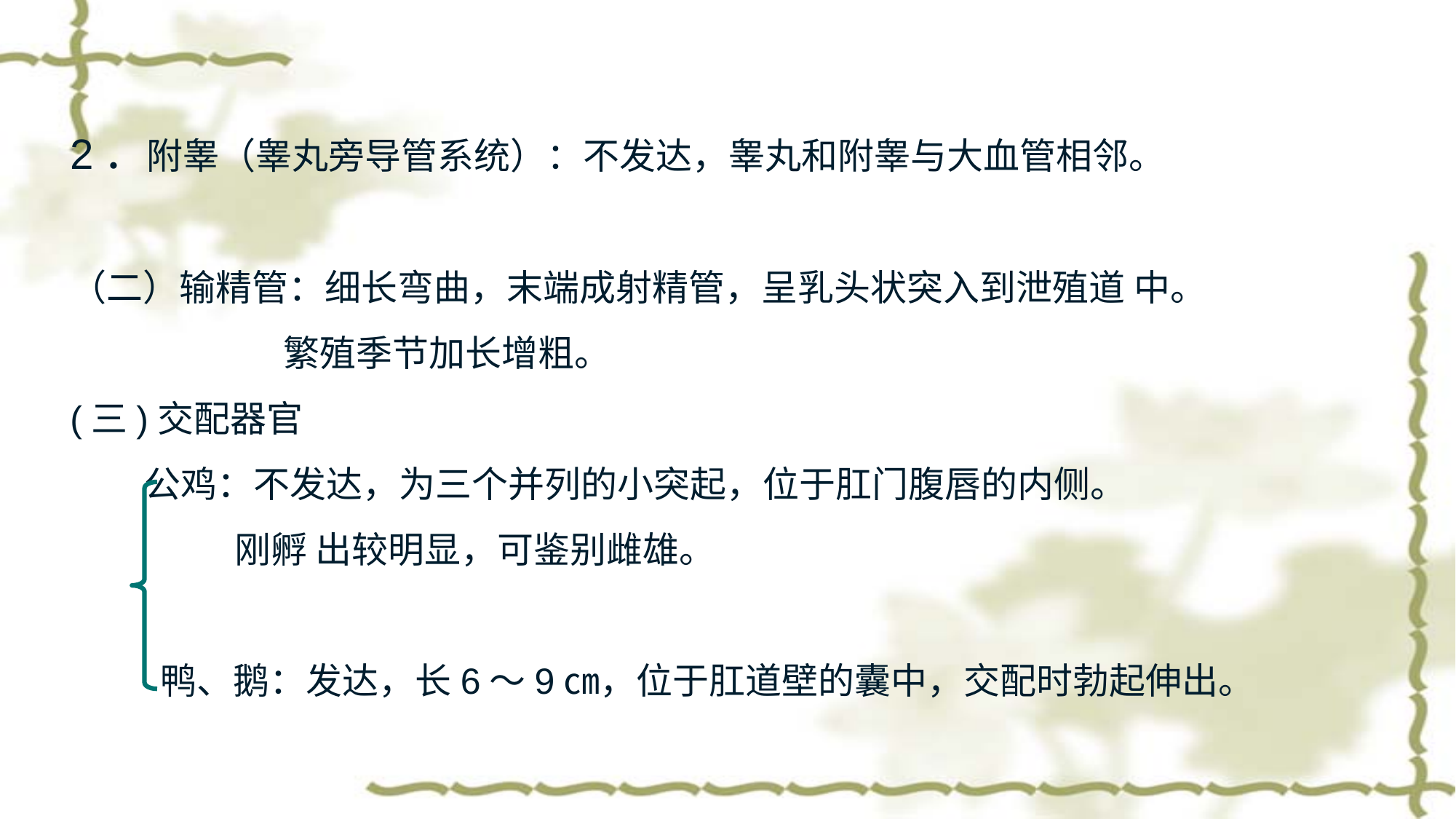

2．附睾（睾丸旁导管系统）：不发达，睾丸和附睾与大血管相邻。

（二）输精管：细长弯曲，末端成射精管，呈乳头状突入到泄殖道 中。
                         繁殖季节加长增粗。
(三)交配器官
        公鸡：不发达，为三个并列的小突起，位于肛门腹唇的内侧。
                   刚孵 出较明显，可鉴别雌雄。

          鸭、鹅：发达，长6～9㎝，位于肛道壁的囊中，交配时勃起伸出。